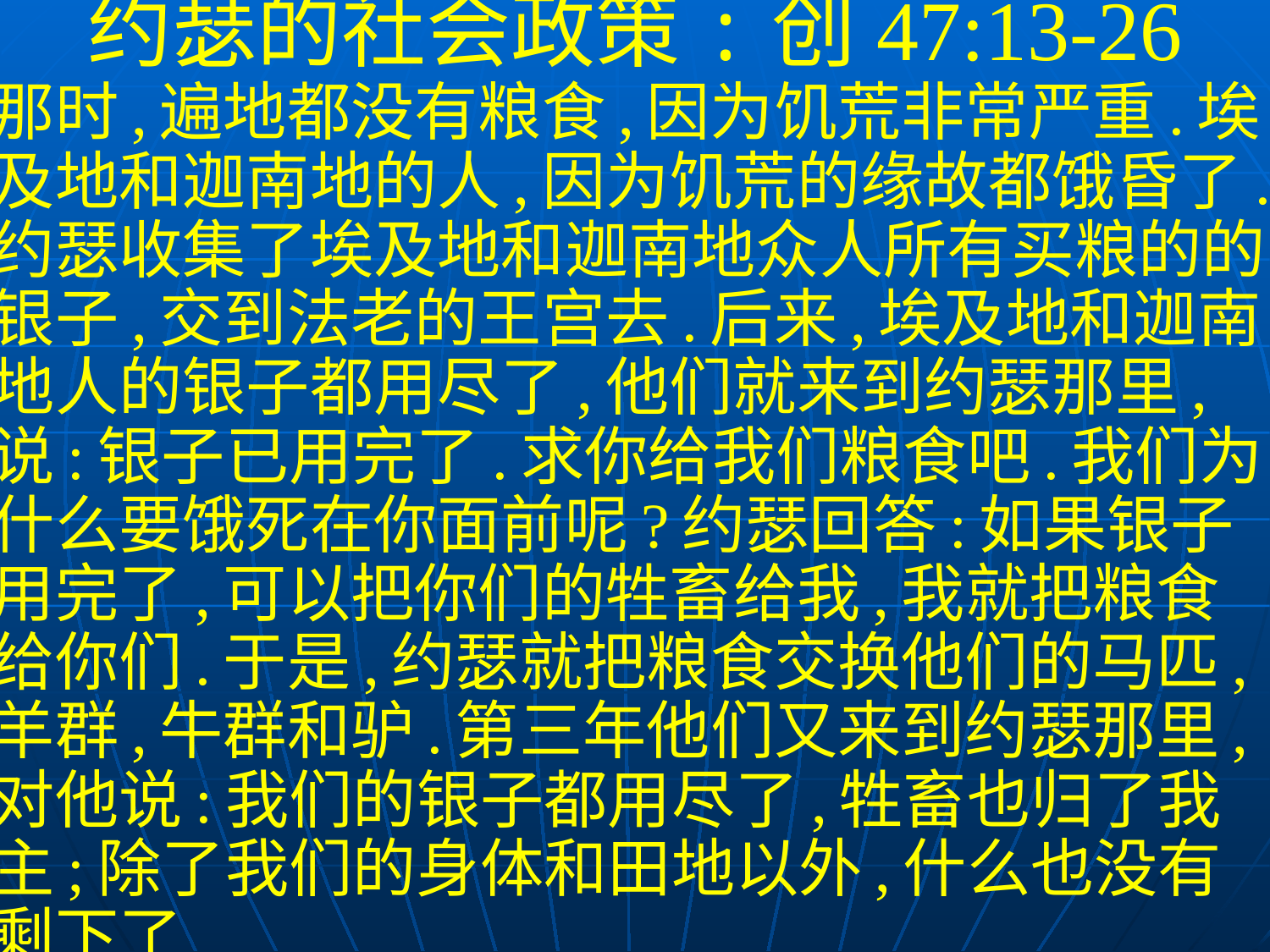

约瑟的社会政策:创47:13-26
那时,遍地都没有粮食,因为饥荒非常严重.埃及地和迦南地的人,因为饥荒的缘故都饿昏了.约瑟收集了埃及地和迦南地众人所有买粮的的银子,交到法老的王宫去.后来,埃及地和迦南地人的银子都用尽了,他们就来到约瑟那里,说:银子已用完了.求你给我们粮食吧.我们为什么要饿死在你面前呢?约瑟回答:如果银子用完了,可以把你们的牲畜给我,我就把粮食给你们.于是,约瑟就把粮食交换他们的马匹,羊群,牛群和驴.第三年他们又来到约瑟那里,对他说:我们的银子都用尽了,牲畜也归了我主;除了我们的身体和田地以外,什么也没有剩下了.